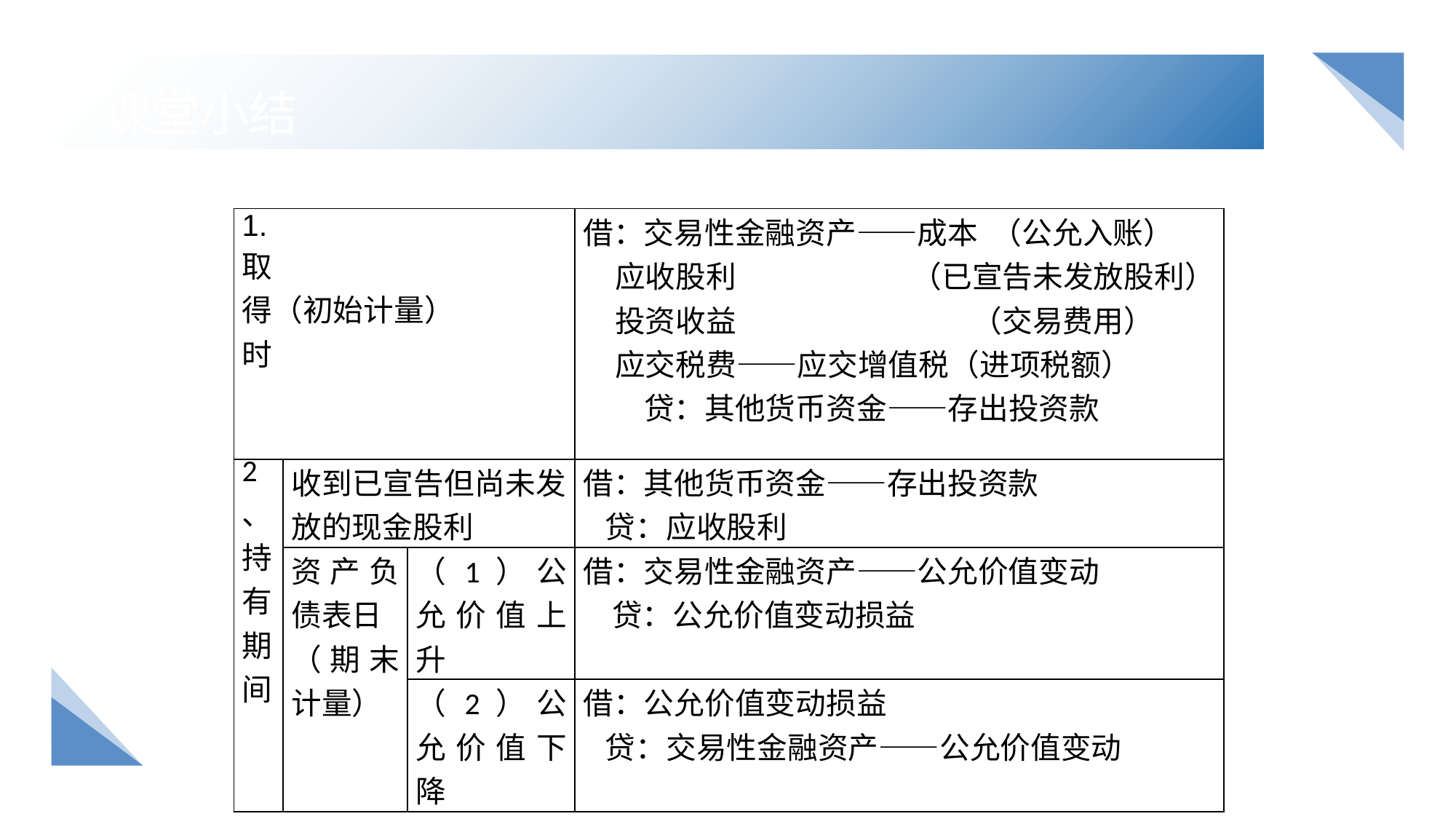

课堂小结
| 1. 取 得（初始计量） 时 |  |  | 借：交易性金融资产——成本 （公允入账） 应收股利 （已宣告未发放股利） 投资收益 （交易费用） 应交税费——应交增值税（进项税额） 贷：其他货币资金——存出投资款 |
| --- | --- | --- | --- |
| 2、持 有 期 间 | 收到已宣告但尚未发放的现金股利 |  | 借：其他货币资金——存出投资款 贷：应收股利 |
|  | 资产负债表日 （期末计量） | （1）公允价值上升 | 借：交易性金融资产——公允价值变动 贷：公允价值变动损益 |
|  |  | （2）公允价值下降 | 借：公允价值变动损益 贷：交易性金融资产——公允价值变动 |